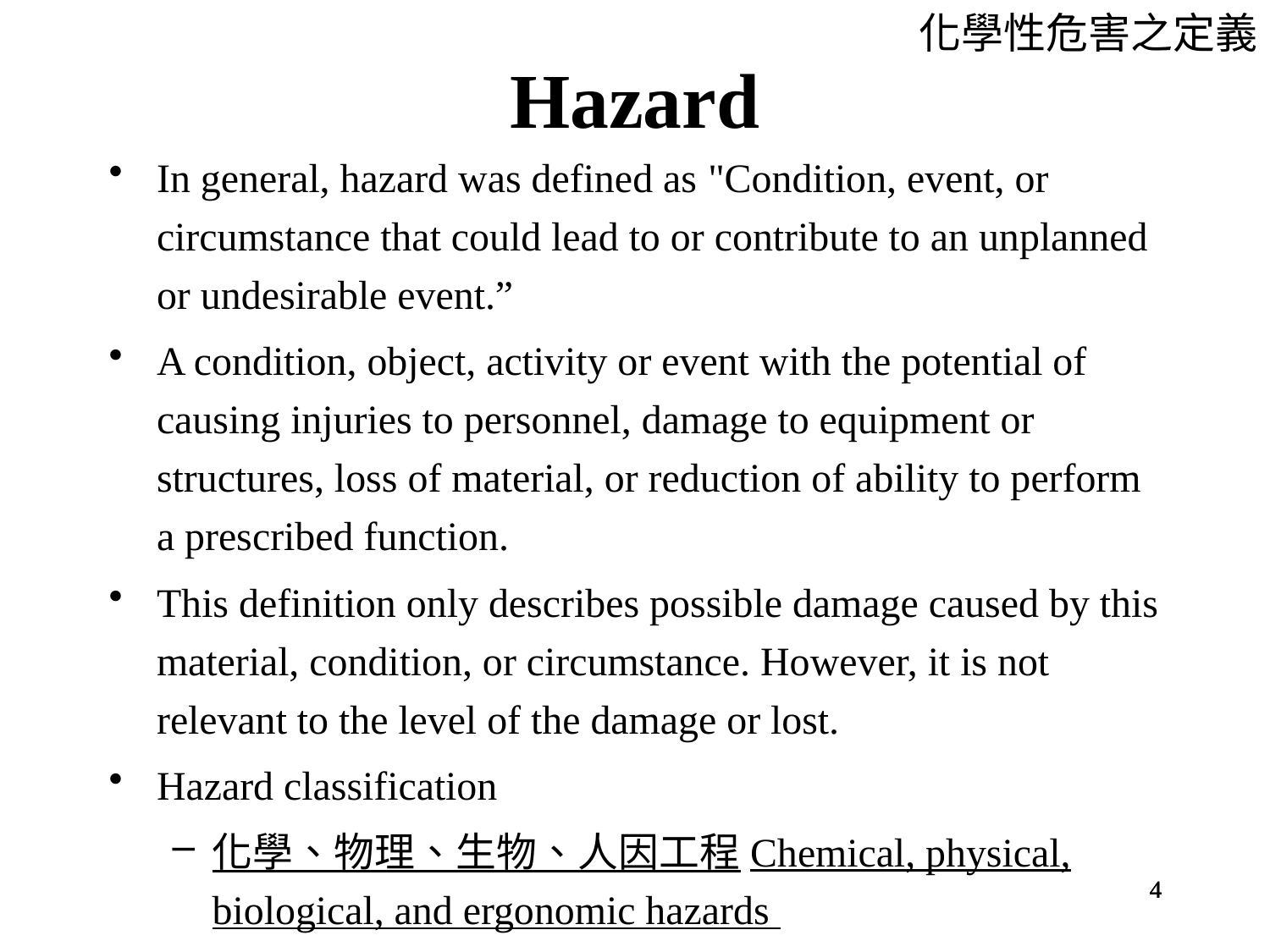

化學性危害之定義
# Hazard
In general, hazard was defined as "Condition, event, or circumstance that could lead to or contribute to an unplanned or undesirable event.”
A condition, object, activity or event with the potential of causing injuries to personnel, damage to equipment or structures, loss of material, or reduction of ability to perform a prescribed function.
This definition only describes possible damage caused by this material, condition, or circumstance. However, it is not relevant to the level of the damage or lost.
Hazard classification
化學、物理、生物、人因工程Chemical, physical, biological, and ergonomic hazards
4
4
4